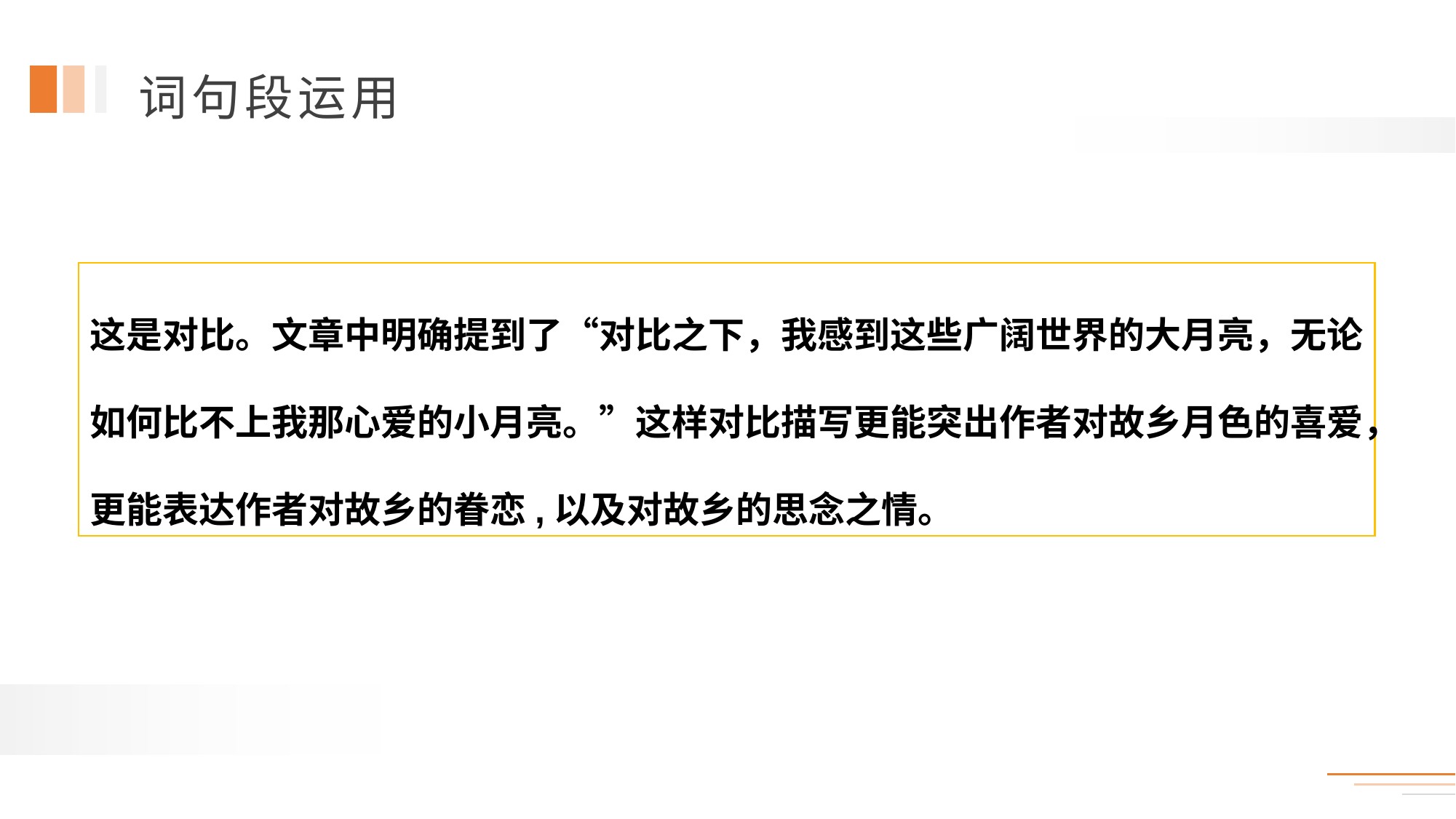

这是对比。文章中明确提到了“对比之下，我感到这些广阔世界的大月亮，无论如何比不上我那心爱的小月亮。”这样对比描写更能突出作者对故乡月色的喜爱，更能表达作者对故乡的眷恋,以及对故乡的思念之情。